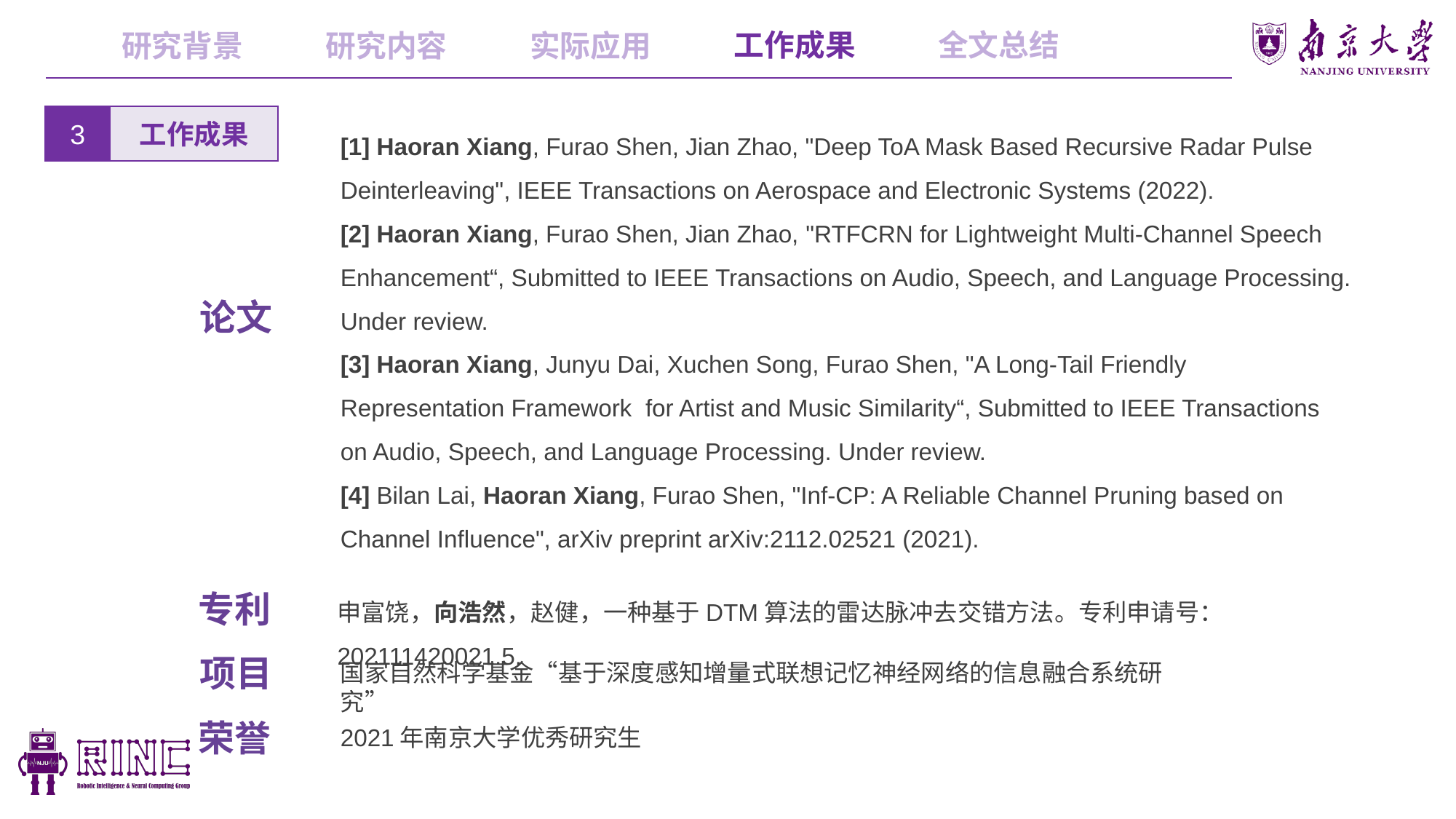

工作成果
全文总结
研究内容
实际应用
研究背景
3
工作成果
[1] Haoran Xiang, Furao Shen, Jian Zhao, "Deep ToA Mask Based Recursive Radar Pulse  Deinterleaving", IEEE Transactions on Aerospace and Electronic Systems (2022).
[2] Haoran Xiang, Furao Shen, Jian Zhao, "RTFCRN for Lightweight Multi-Channel Speech Enhancement“, Submitted to IEEE Transactions on Audio, Speech, and Language Processing. Under review.
[3] Haoran Xiang, Junyu Dai, Xuchen Song, Furao Shen, "A Long-Tail Friendly Representation Framework  for Artist and Music Similarity“, Submitted to IEEE Transactions on Audio, Speech, and Language Processing. Under review.
[4] Bilan Lai, Haoran Xiang, Furao Shen, "Inf-CP: A Reliable Channel Pruning based on Channel Influence", arXiv preprint arXiv:2112.02521 (2021).
论文
申富饶，向浩然，赵健，一种基于DTM算法的雷达脉冲去交错方法。专利申请号：202111420021.5.
专利
项目
国家自然科学基金“基于深度感知增量式联想记忆神经网络的信息融合系统研究”
荣誉
2021年南京大学优秀研究生